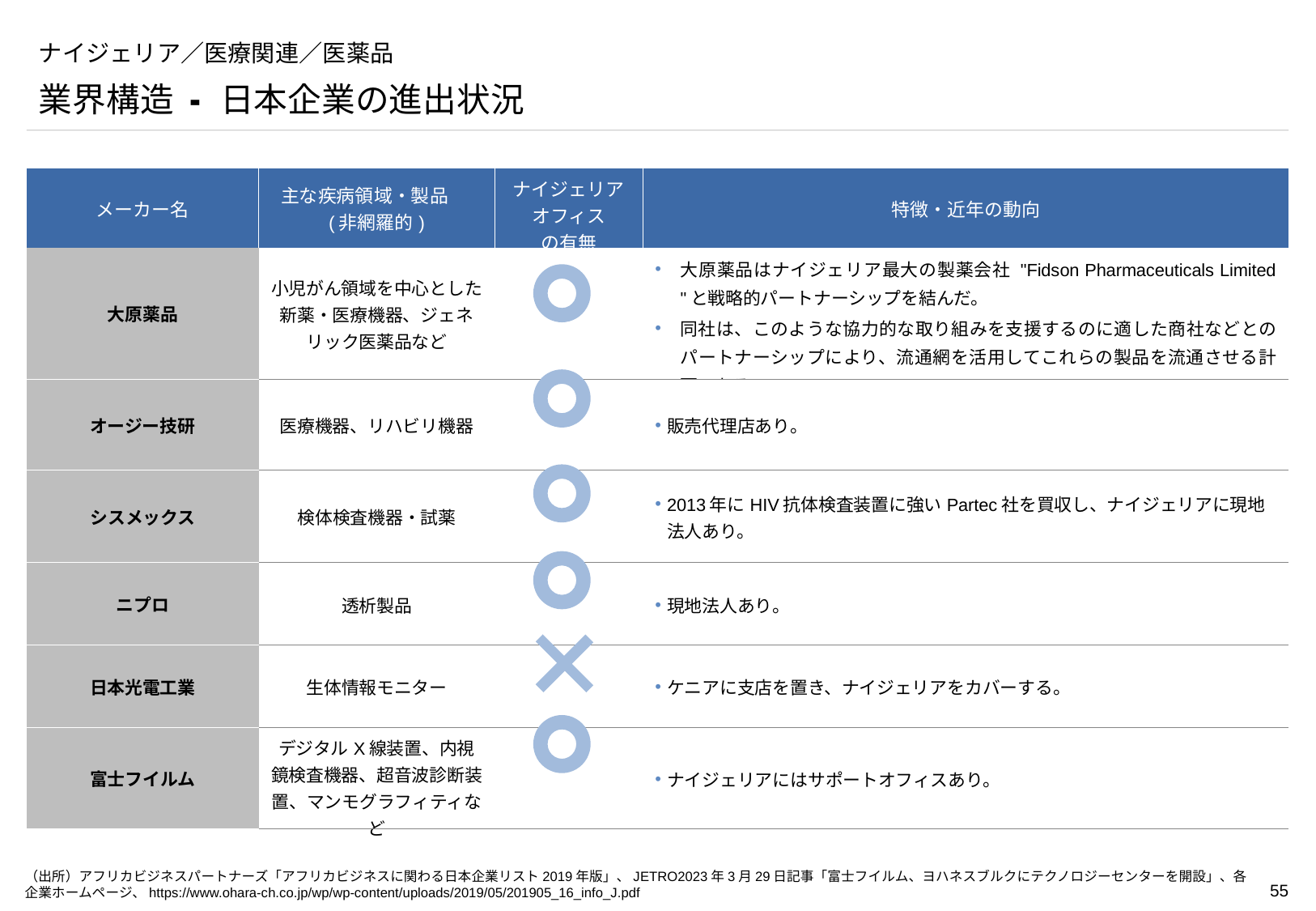

# ナイジェリア／医療関連／医薬品
業界構造 - 日本企業の進出状況
| メーカー名 | 主な疾病領域・製品　(非網羅的) | ナイジェリアオフィス の有無 | 特徴・近年の動向 |
| --- | --- | --- | --- |
| 大原薬品 | 小児がん領域を中心とした新薬・医療機器、ジェネリック医薬品など |  | 大原薬品はナイジェリア最大の製薬会社 "Fidson Pharmaceuticals Limited "と戦略的パートナーシップを結んだ。 同社は、このような協力的な取り組みを支援するのに適した商社などとのパートナーシップにより、流通網を活用してこれらの製品を流通させる計画である。 |
| オージー技研 | 医療機器、リハビリ機器 |  | 販売代理店あり。 |
| シスメックス | 検体検査機器・試薬 |  | 2013年にHIV抗体検査装置に強いPartec社を買収し、ナイジェリアに現地法人あり。 |
| ニプロ | 透析製品 |  | 現地法人あり。 |
| 日本光電工業 | 生体情報モニター |  | ケニアに支店を置き、ナイジェリアをカバーする。 |
| 富士フイルム | デジタルX線装置、内視鏡検査機器、超音波診断装置、マンモグラフィティなど |  | ナイジェリアにはサポートオフィスあり。 |

（出所）アフリカビジネスパートナーズ「アフリカビジネスに関わる日本企業リスト2019年版」、JETRO2023年3月29日記事「富士フイルム、ヨハネスブルクにテクノロジーセンターを開設」、各企業ホームページ、https://www.ohara-ch.co.jp/wp/wp-content/uploads/2019/05/201905_16_info_J.pdf